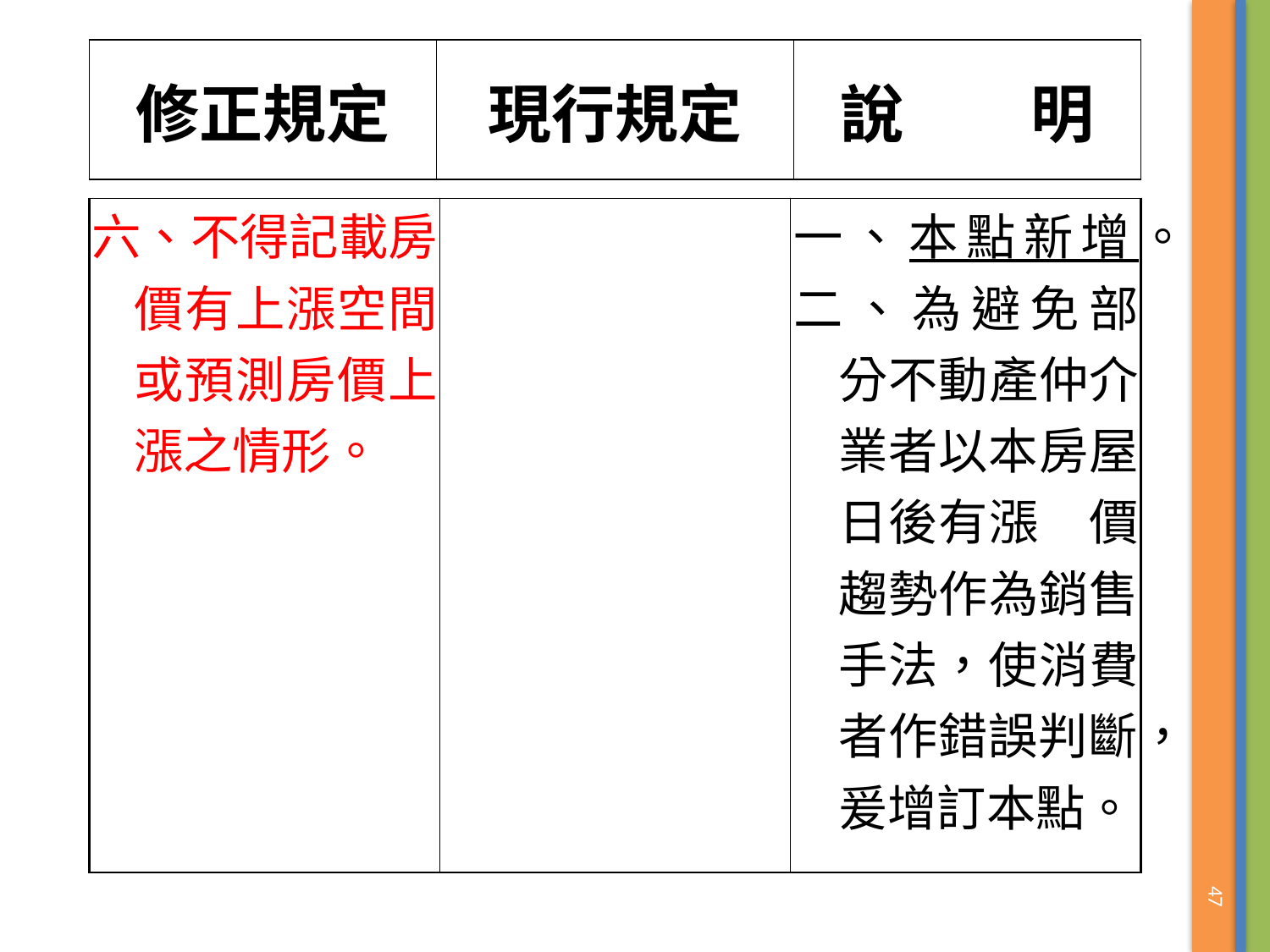

| 修正規定 | 現行規定 | 說　　明 |
| --- | --- | --- |
| 六、不得記載房價有上漲空間或預測房價上漲之情形。 |  | 一、本點新增。 二、為避免部分不動產仲介業者以本房屋日後有漲　價趨勢作為銷售手法，使消費者作錯誤判斷，爰增訂本點。 |
| --- | --- | --- |
47